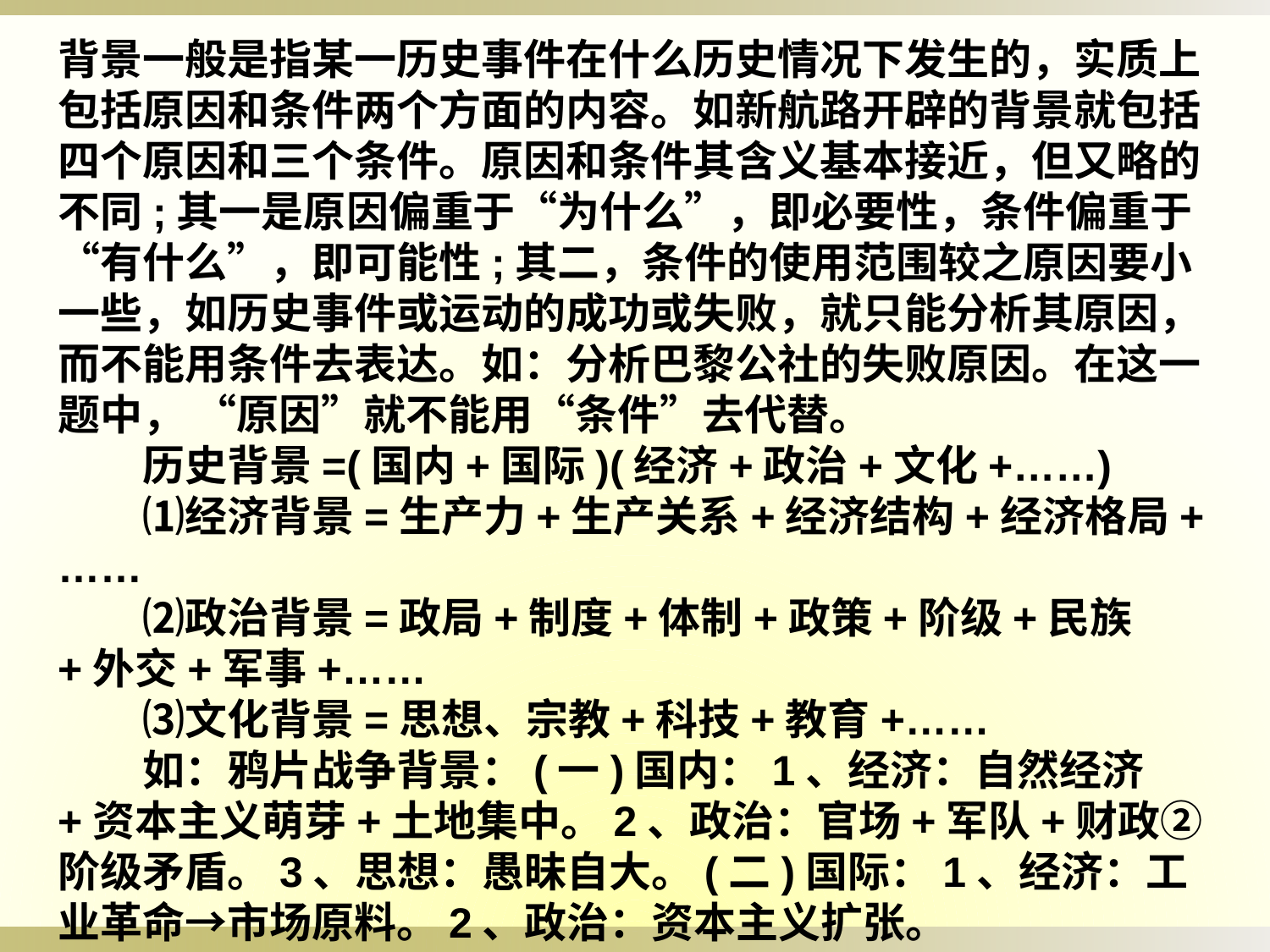

背景一般是指某一历史事件在什么历史情况下发生的，实质上包括原因和条件两个方面的内容。如新航路开辟的背景就包括四个原因和三个条件。原因和条件其含义基本接近，但又略的不同;其一是原因偏重于“为什么”，即必要性，条件偏重于“有什么”，即可能性;其二，条件的使用范围较之原因要小一些，如历史事件或运动的成功或失败，就只能分析其原因，而不能用条件去表达。如：分析巴黎公社的失败原因。在这一题中， “原因”就不能用“条件”去代替。
　　历史背景=(国内+国际)(经济+政治+文化+……)
　　⑴经济背景=生产力+生产关系+经济结构+经济格局+……
　　⑵政治背景=政局+制度+体制+政策+阶级+民族+外交+军事+……
　　⑶文化背景=思想、宗教+科技+教育+……
　　如：鸦片战争背景：(一)国内：1、经济：自然经济+资本主义萌芽+土地集中。2、政治：官场+军队+财政②阶级矛盾。3、思想：愚昧自大。(二)国际：1、经济：工业革命→市场原料。2、政治：资本主义扩张。